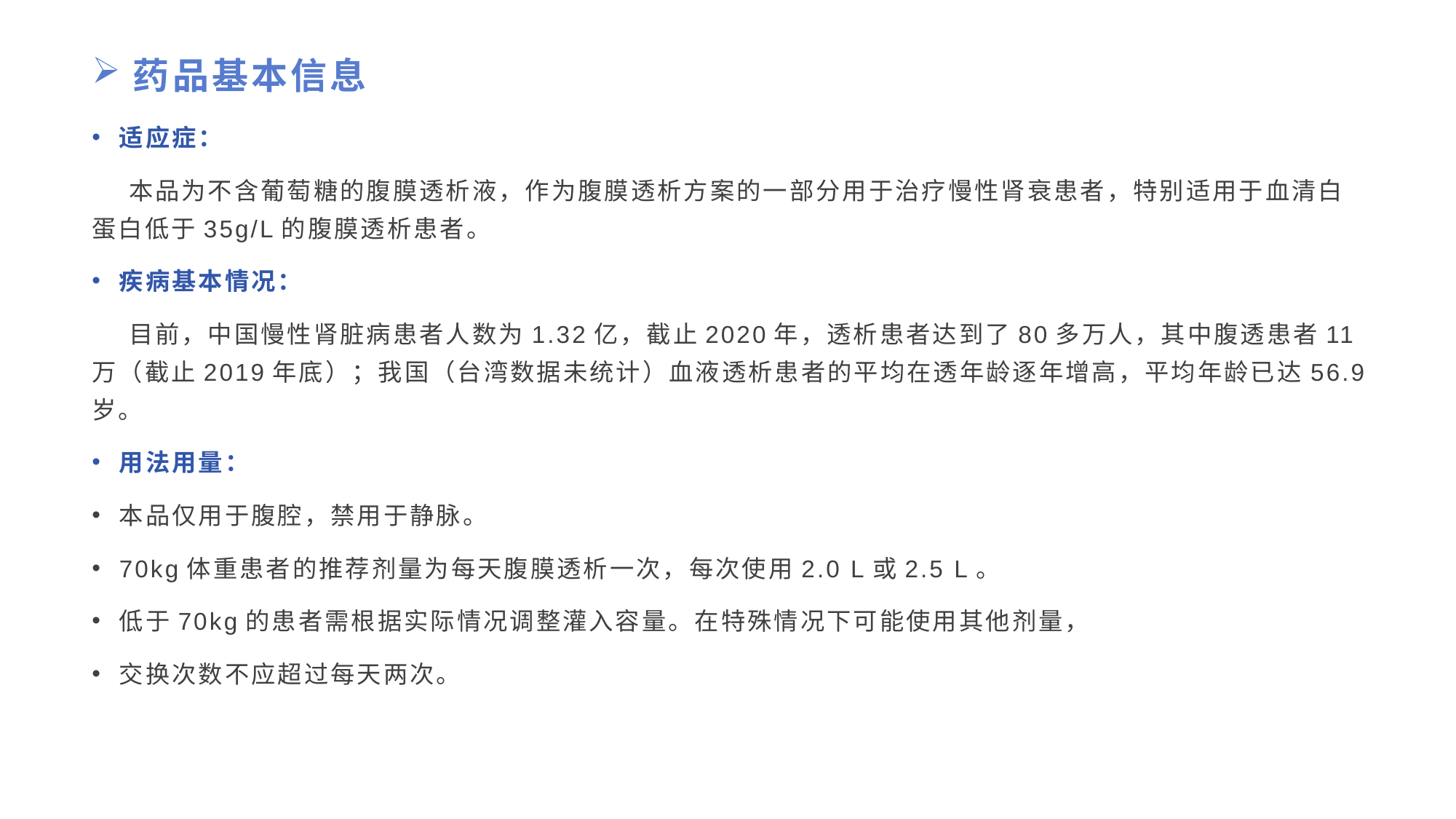

# 药品基本信息
适应症：
    本品为不含葡萄糖的腹膜透析液，作为腹膜透析方案的一部分用于治疗慢性肾衰患者，特别适用于血清白蛋白低于35g/L的腹膜透析患者。
疾病基本情况：
    目前，中国慢性肾脏病患者人数为1.32亿，截止2020年，透析患者达到了80多万人，其中腹透患者11万（截止2019年底）；我国（台湾数据未统计）血液透析患者的平均在透年龄逐年增高，平均年龄已达56.9岁。
用法用量：
本品仅用于腹腔，禁用于静脉。
70kg体重患者的推荐剂量为每天腹膜透析一次，每次使用2.0 L或2.5 L。
低于70kg的患者需根据实际情况调整灌入容量。在特殊情况下可能使用其他剂量，
交换次数不应超过每天两次。